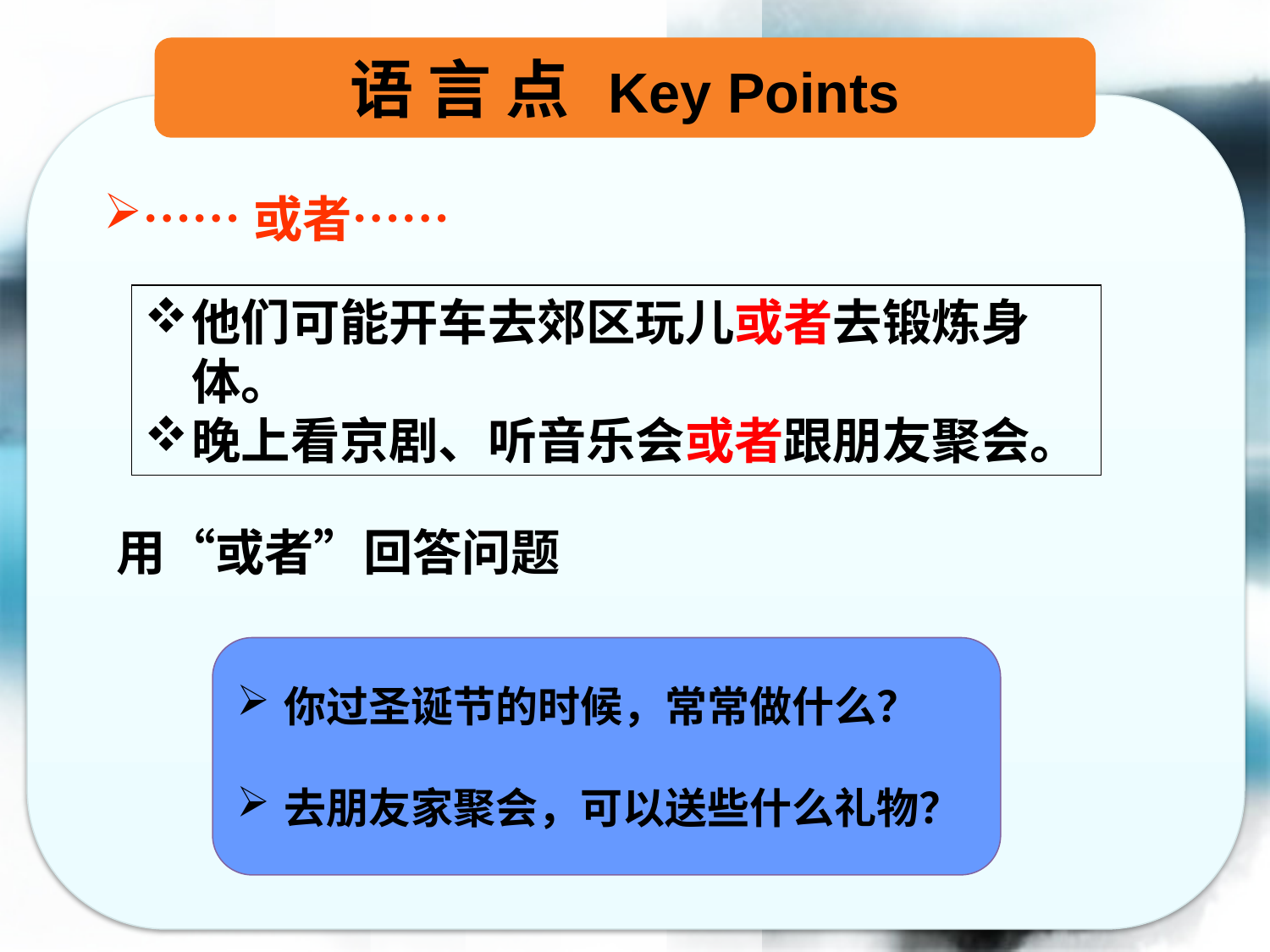

语 言 点  Key Points

……或者……
他们可能开车去郊区玩儿或者去锻炼身体。
晚上看京剧、听音乐会或者跟朋友聚会。
用“或者”回答问题
你过圣诞节的时候，常常做什么？

去朋友家聚会，可以送些什么礼物？